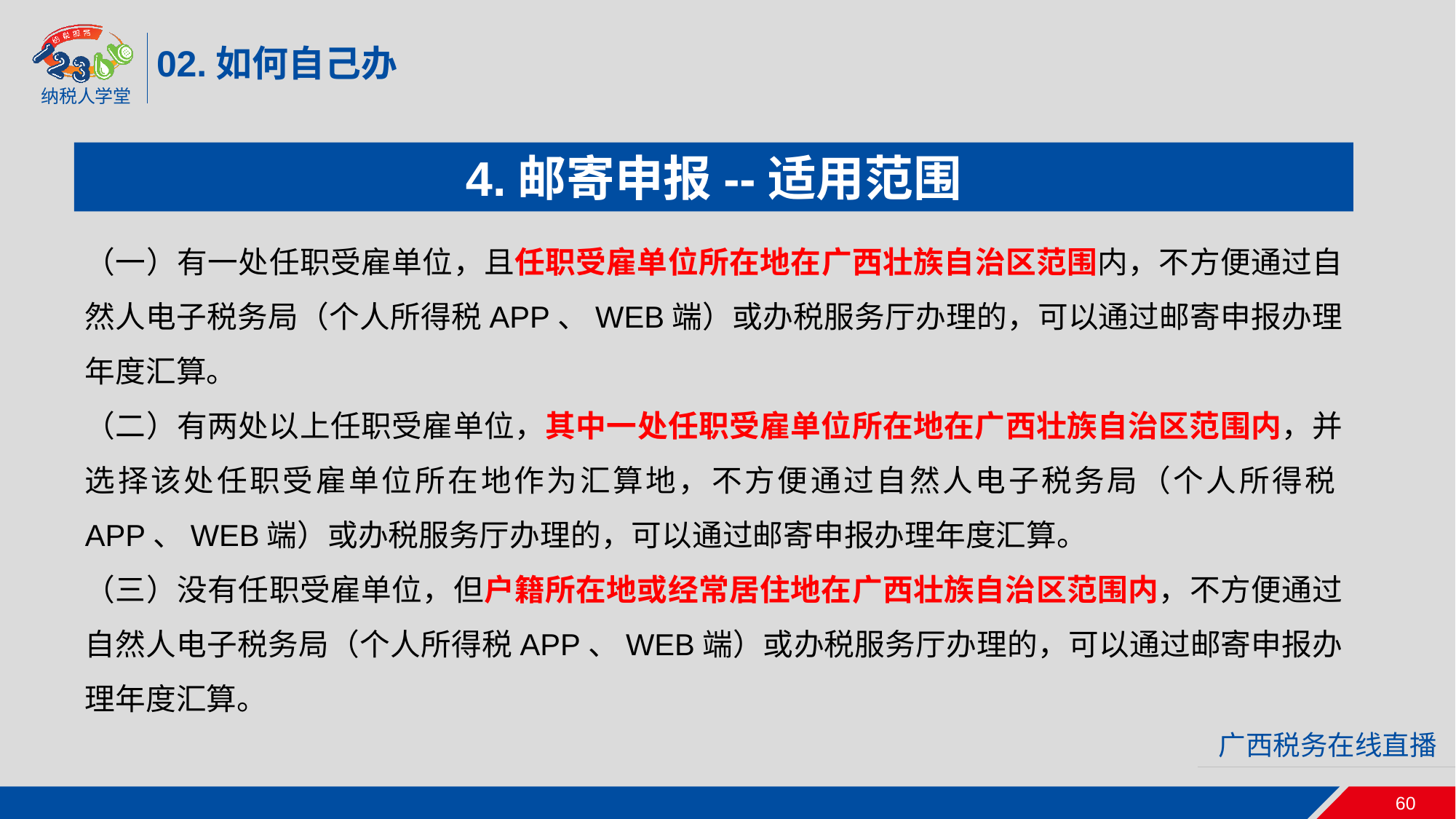

02.如何自己办
4.邮寄申报--适用范围
（一）有一处任职受雇单位，且任职受雇单位所在地在广西壮族自治区范围内，不方便通过自然人电子税务局（个人所得税APP、WEB端）或办税服务厅办理的，可以通过邮寄申报办理年度汇算。
（二）有两处以上任职受雇单位，其中一处任职受雇单位所在地在广西壮族自治区范围内，并选择该处任职受雇单位所在地作为汇算地，不方便通过自然人电子税务局（个人所得税APP、WEB端）或办税服务厅办理的，可以通过邮寄申报办理年度汇算。
（三）没有任职受雇单位，但户籍所在地或经常居住地在广西壮族自治区范围内，不方便通过自然人电子税务局（个人所得税APP、WEB端）或办税服务厅办理的，可以通过邮寄申报办理年度汇算。